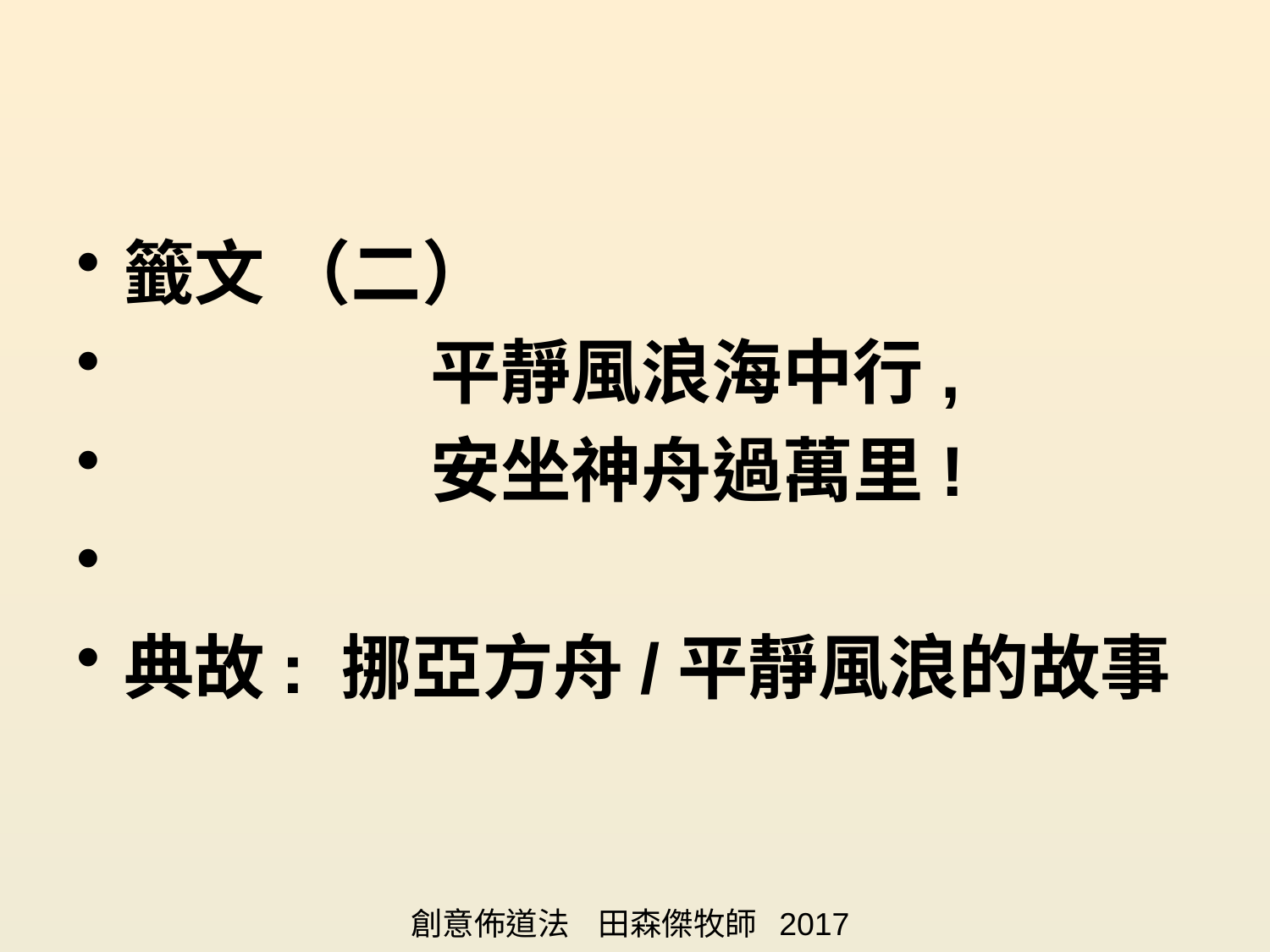

#
籤文 （二）
                  平靜風浪海中行,
                  安坐神舟過萬里!

典故: 挪亞方舟/平靜風浪的故事

創意佈道法    田森傑牧師  2017